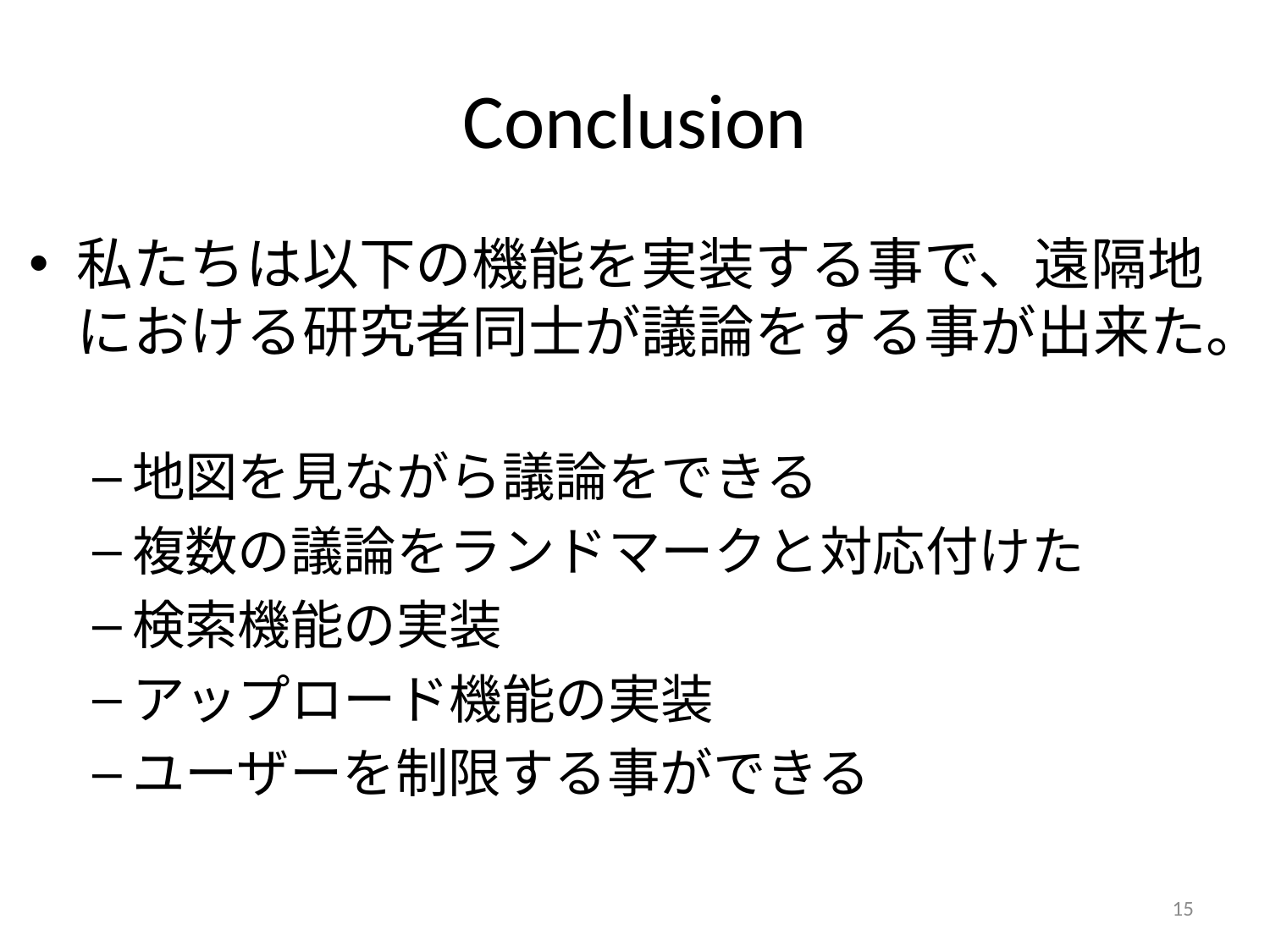

# Conclusion
私たちは以下の機能を実装する事で、遠隔地における研究者同士が議論をする事が出来た。

地図を見ながら議論をできる
複数の議論をランドマークと対応付けた
検索機能の実装
アップロード機能の実装
ユーザーを制限する事ができる

15